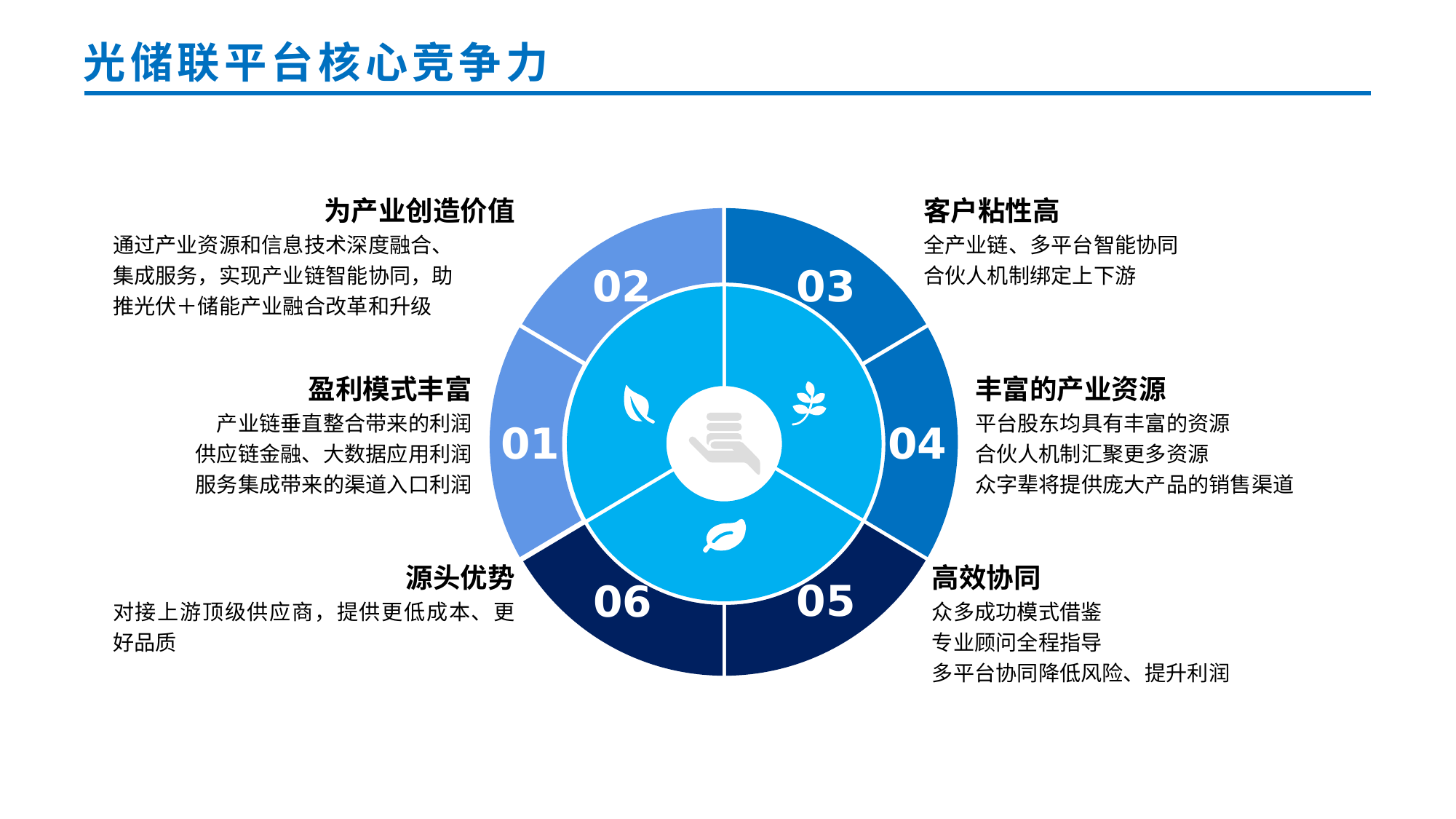

# 光储联平台核心竞争力
为产业创造价值
通过产业资源和信息技术深度融合、
集成服务，实现产业链智能协同，助
推光伏＋储能产业融合改革和升级
客户粘性高
全产业链、多平台智能协同
合伙人机制绑定上下游

02
03

盈利模式丰富
产业链垂直整合带来的利润
供应链金融、大数据应用利润
服务集成带来的渠道入口利润
丰富的产业资源
平台股东均具有丰富的资源
合伙人机制汇聚更多资源
众字辈将提供庞大产品的销售渠道

01
04

源头优势
对接上游顶级供应商，提供更低成本、更好品质
高效协同
众多成功模式借鉴
专业顾问全程指导
多平台协同降低风险、提升利润
05
06
14